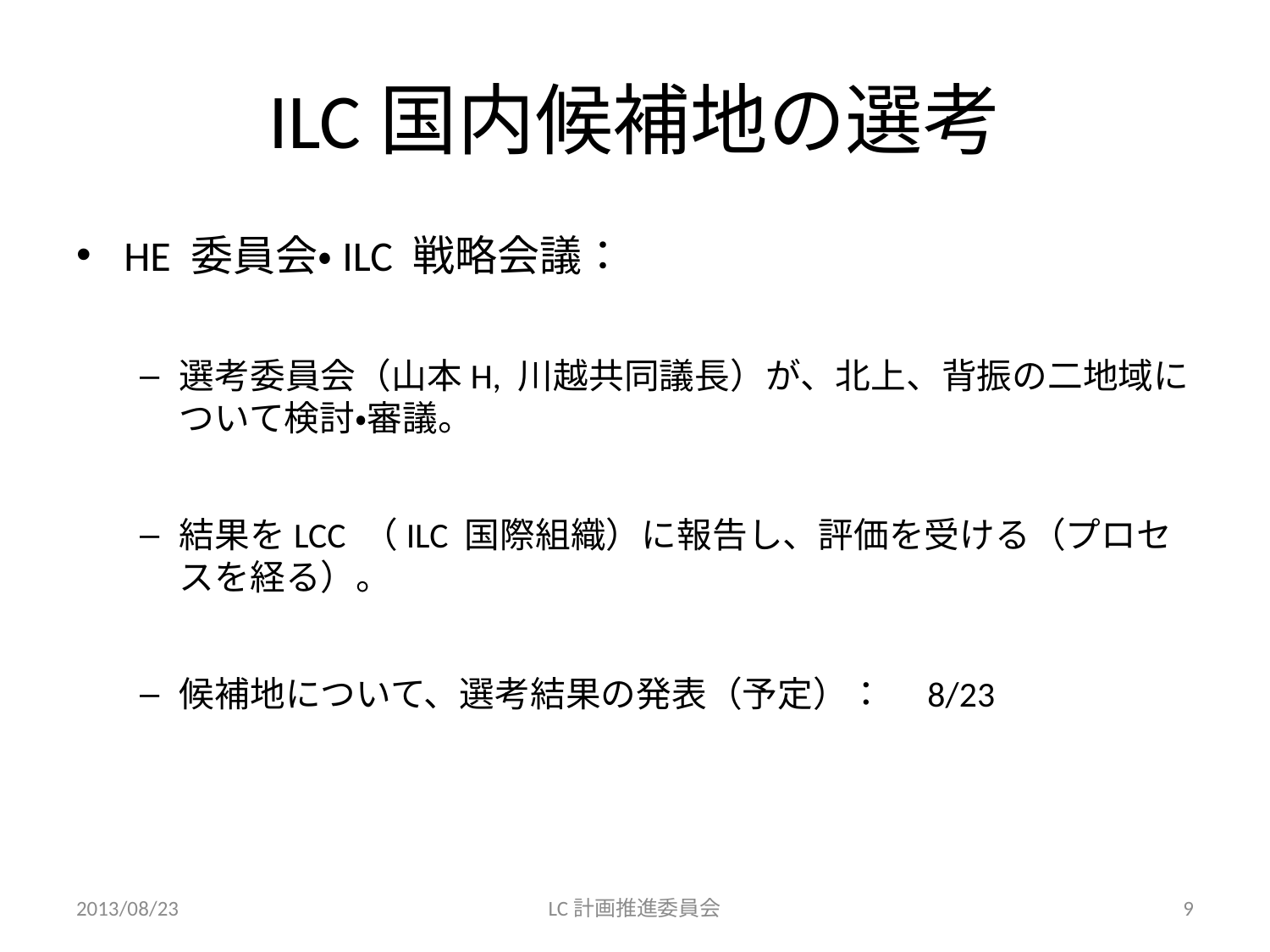

# ILC国内候補地の選考
HE 委員会・ILC 戦略会議：

選考委員会（山本H, 川越共同議長）が、北上、背振の二地域について検討・審議。

結果をLCC （ILC 国際組織）に報告し、評価を受ける（プロセスを経る）。

候補地について、選考結果の発表（予定）：　8/23

2013/08/23
LC計画推進委員会
9